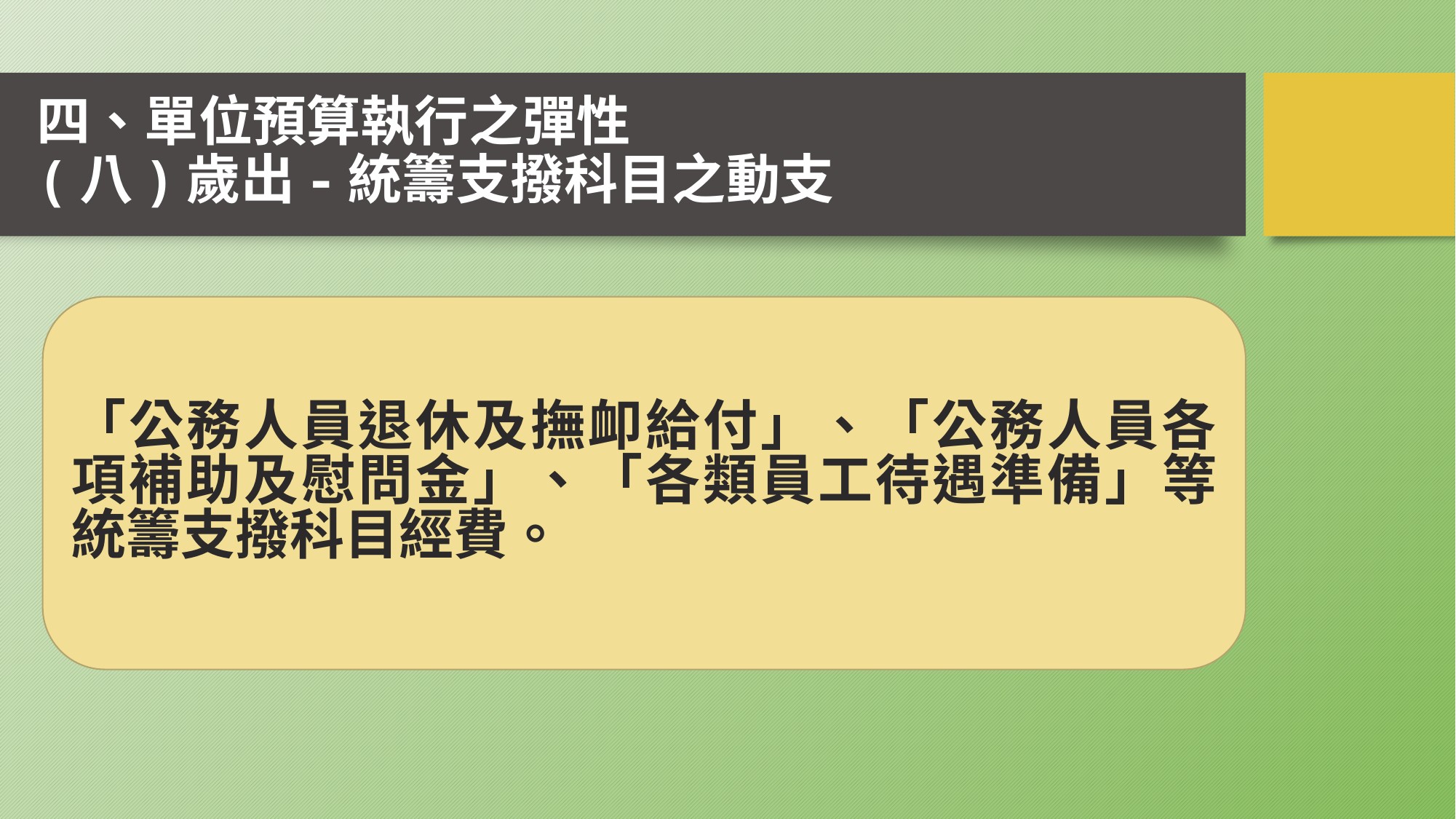

# 四、單位預算執行之彈性 (八)歲出-統籌支撥科目之動支
「公務人員退休及撫卹給付」、「公務人員各項補助及慰問金」、「各類員工待遇準備」等統籌支撥科目經費。